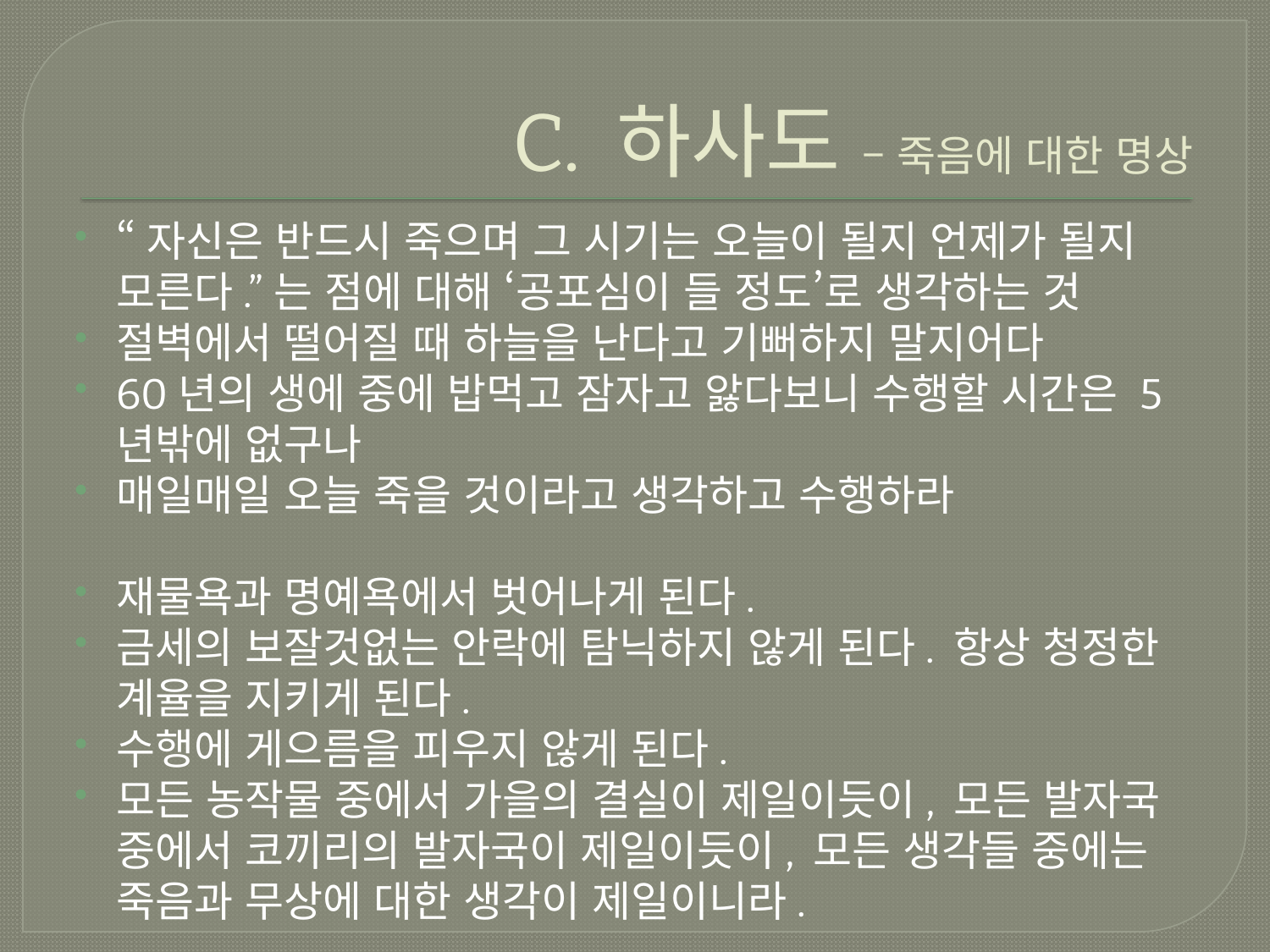

# C. 하사도 – 죽음에 대한 명상
“자신은 반드시 죽으며 그 시기는 오늘이 될지 언제가 될지 모른다.”는 점에 대해 ‘공포심이 들 정도’로 생각하는 것
절벽에서 떨어질 때 하늘을 난다고 기뻐하지 말지어다
60년의 생에 중에 밥먹고 잠자고 앓다보니 수행할 시간은 5년밖에 없구나
매일매일 오늘 죽을 것이라고 생각하고 수행하라

재물욕과 명예욕에서 벗어나게 된다.
금세의 보잘것없는 안락에 탐닉하지 않게 된다. 항상 청정한 계율을 지키게 된다.
수행에 게으름을 피우지 않게 된다.
모든 농작물 중에서 가을의 결실이 제일이듯이, 모든 발자국 중에서 코끼리의 발자국이 제일이듯이, 모든 생각들 중에는 죽음과 무상에 대한 생각이 제일이니라.